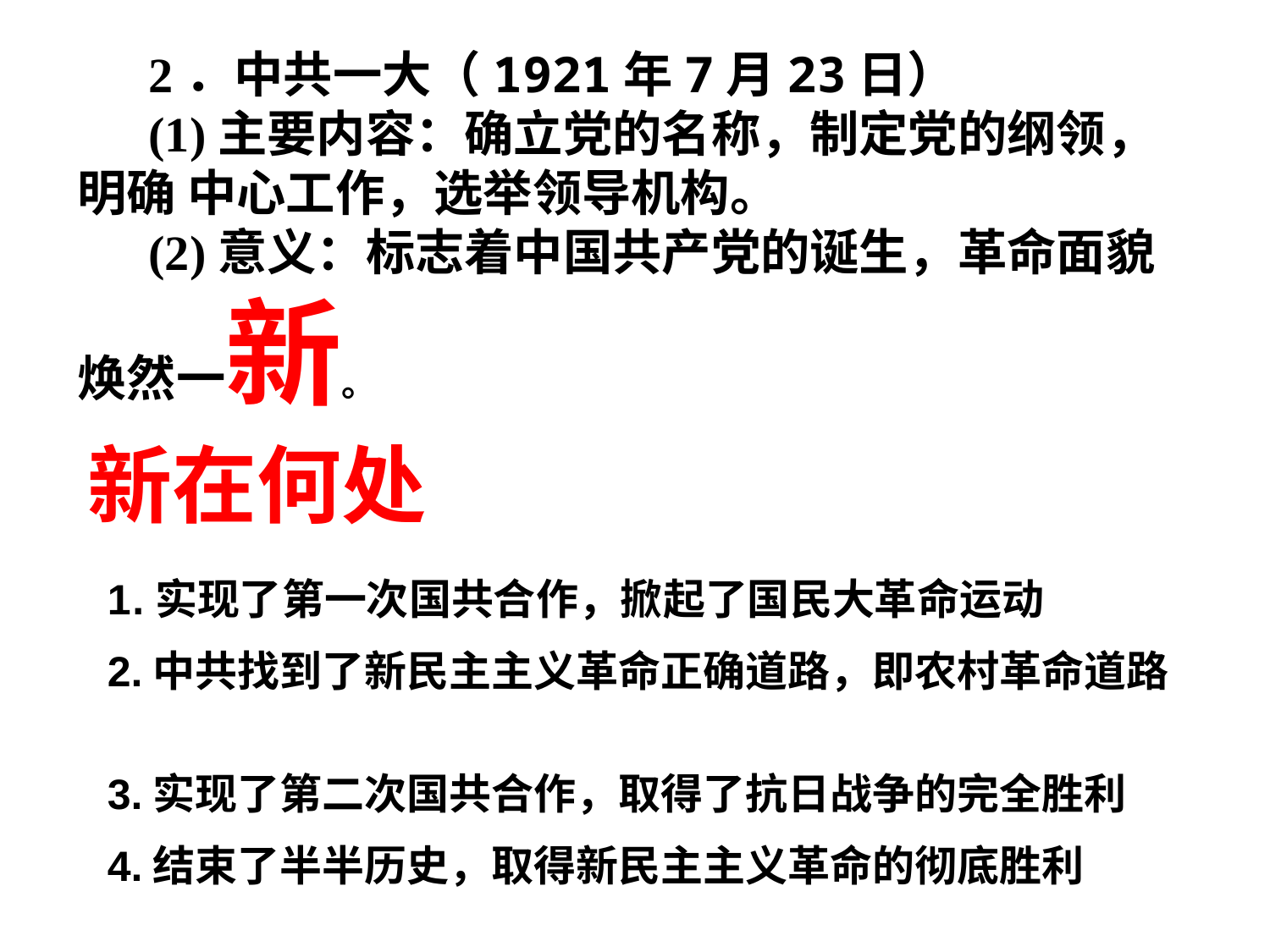

2．中共一大（1921年7月23日）
(1)主要内容：确立党的名称，制定党的纲领，明确 中心工作，选举领导机构。
(2)意义：标志着中国共产党的诞生，革命面貌焕然一新。

新在何处
实现了第一次国共合作，掀起了国民大革命运动
2.中共找到了新民主主义革命正确道路，即农村革命道路
3.实现了第二次国共合作，取得了抗日战争的完全胜利
4.结束了半半历史，取得新民主主义革命的彻底胜利